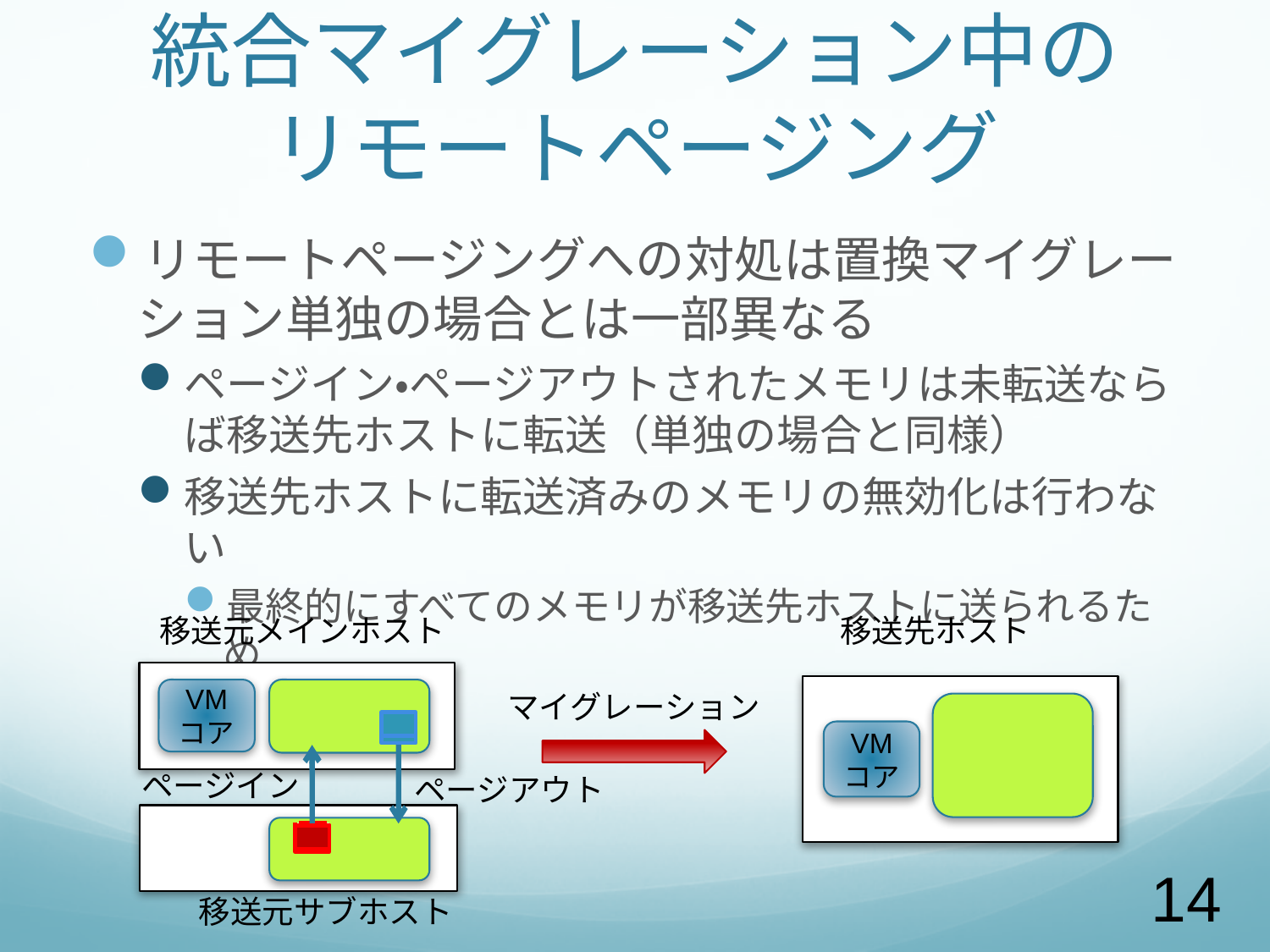

# 統合マイグレーション中の リモートページング
リモートページングへの対処は置換マイグレーション単独の場合とは一部異なる
ページイン・ページアウトされたメモリは未転送ならば移送先ホストに転送（単独の場合と同様）
移送先ホストに転送済みのメモリの無効化は行わない
最終的にすべてのメモリが移送先ホストに送られるため
移送元メインホスト
移送先ホスト

VM
コア

マイグレーション

VM
コア

ページイン
ページアウト

14
移送元サブホスト